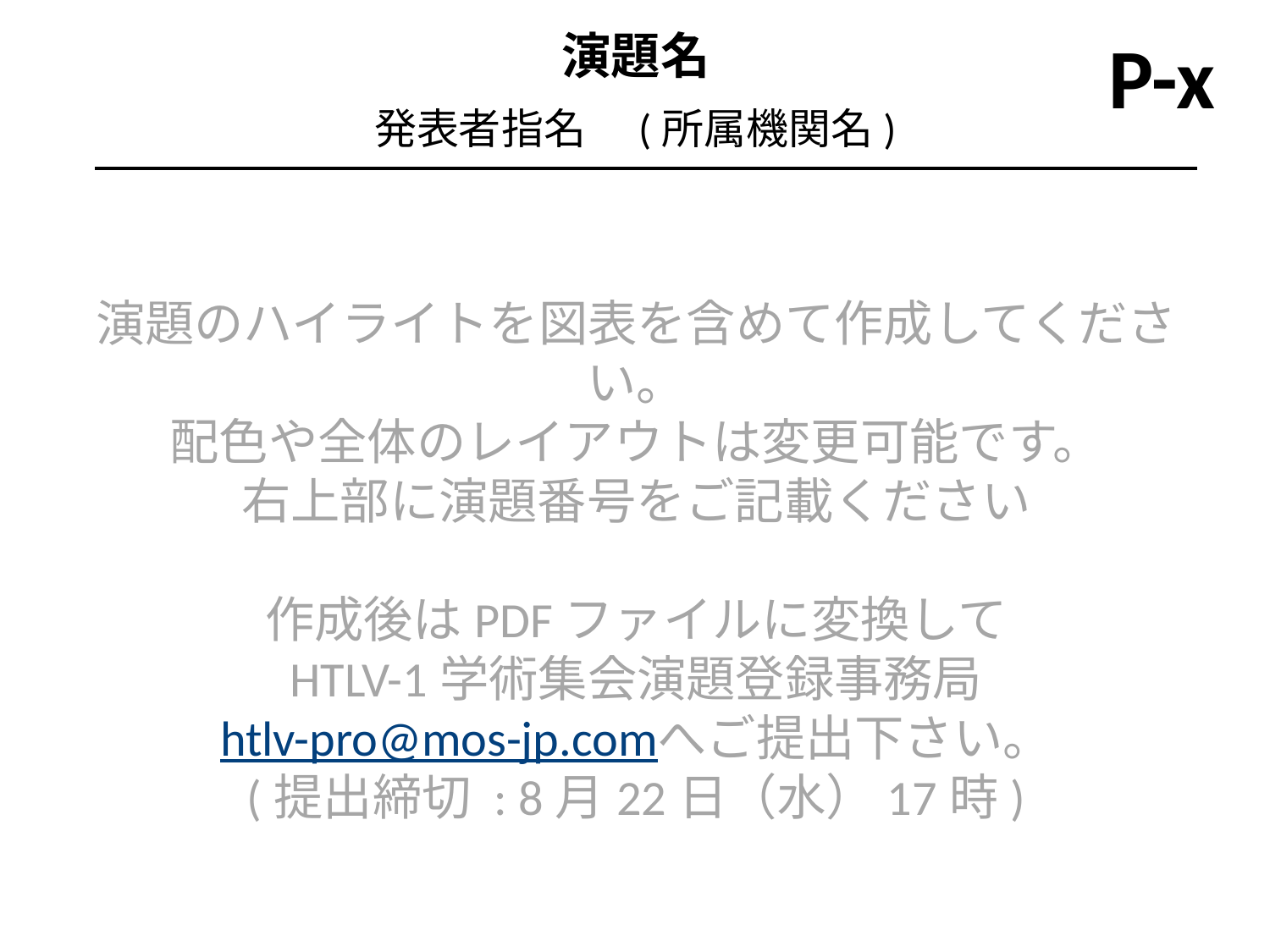

P-x
演題名
発表者指名　(所属機関名)

演題のハイライトを図表を含めて作成してください。
配色や全体のレイアウトは変更可能です。
右上部に演題番号をご記載ください

作成後はPDFファイルに変換して
HTLV-1学術集会演題登録事務局
htlv-pro@mos-jp.comへご提出下さい。
(提出締切 : 8月22日（水）17時)